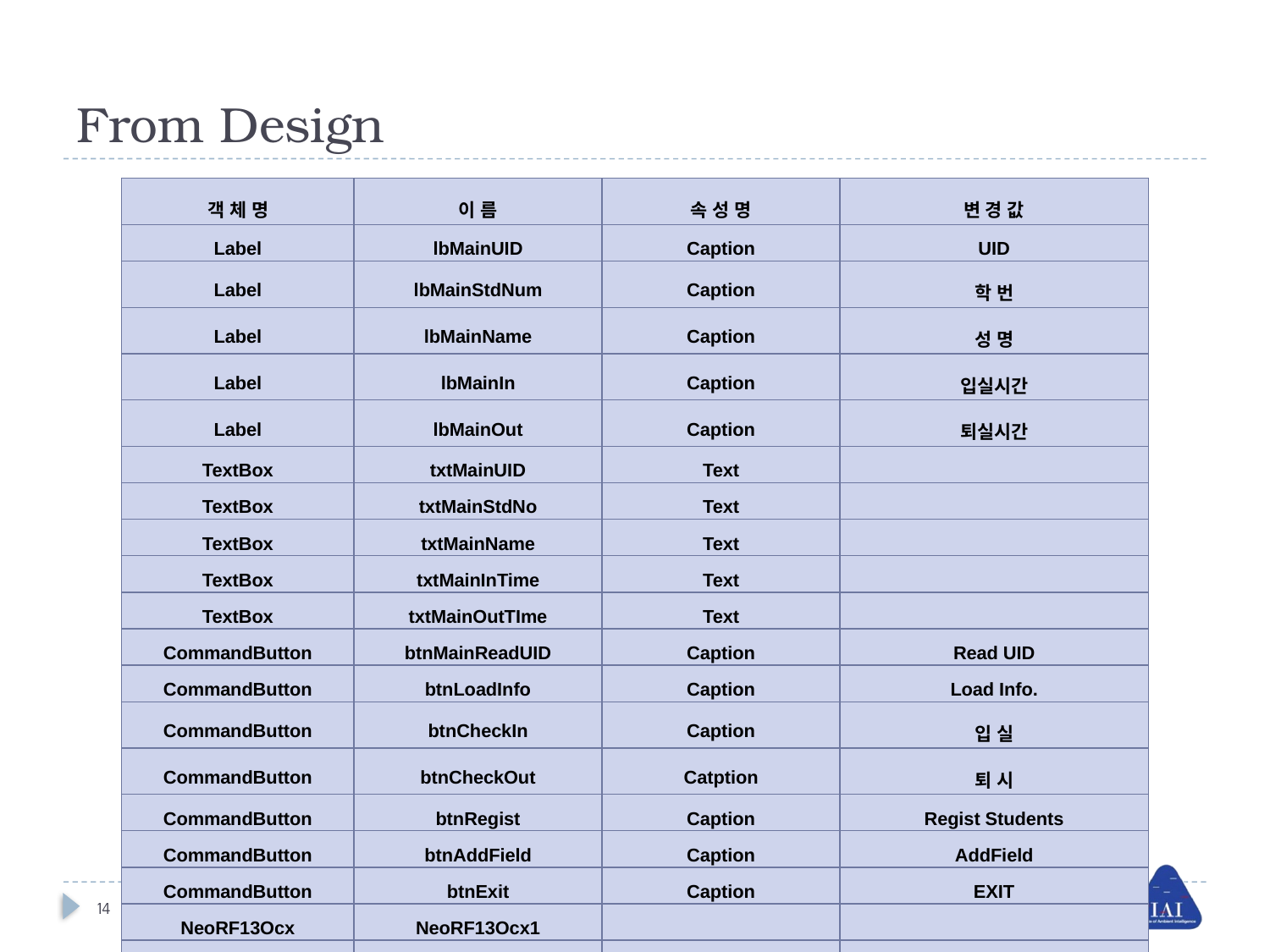

# From Design

| 객 체 명 | 이 름 | 속 성 명 | 변 경 값 |
| --- | --- | --- | --- |
| Label | lbMainUID | Caption | UID |
| Label | lbMainStdNum | Caption | 학 번 |
| Label | lbMainName | Caption | 성 명 |
| Label | lbMainIn | Caption | 입실시간 |
| Label | lbMainOut | Caption | 퇴실시간 |
| TextBox | txtMainUID | Text |  |
| TextBox | txtMainStdNo | Text |  |
| TextBox | txtMainName | Text |  |
| TextBox | txtMainInTime | Text |  |
| TextBox | txtMainOutTIme | Text |  |
| CommandButton | btnMainReadUID | Caption | Read UID |
| CommandButton | btnLoadInfo | Caption | Load Info. |
| CommandButton | btnCheckIn | Caption | 입 실 |
| CommandButton | btnCheckOut | Catption | 퇴 시 |
| CommandButton | btnRegist | Caption | Regist Students |
| CommandButton | btnAddField | Caption | AddField |
| CommandButton | btnExit | Caption | EXIT |
| NeoRF13Ocx | NeoRF13Ocx1 |  |  |
| MSFlexGrid | grdData | Cols | 37 |